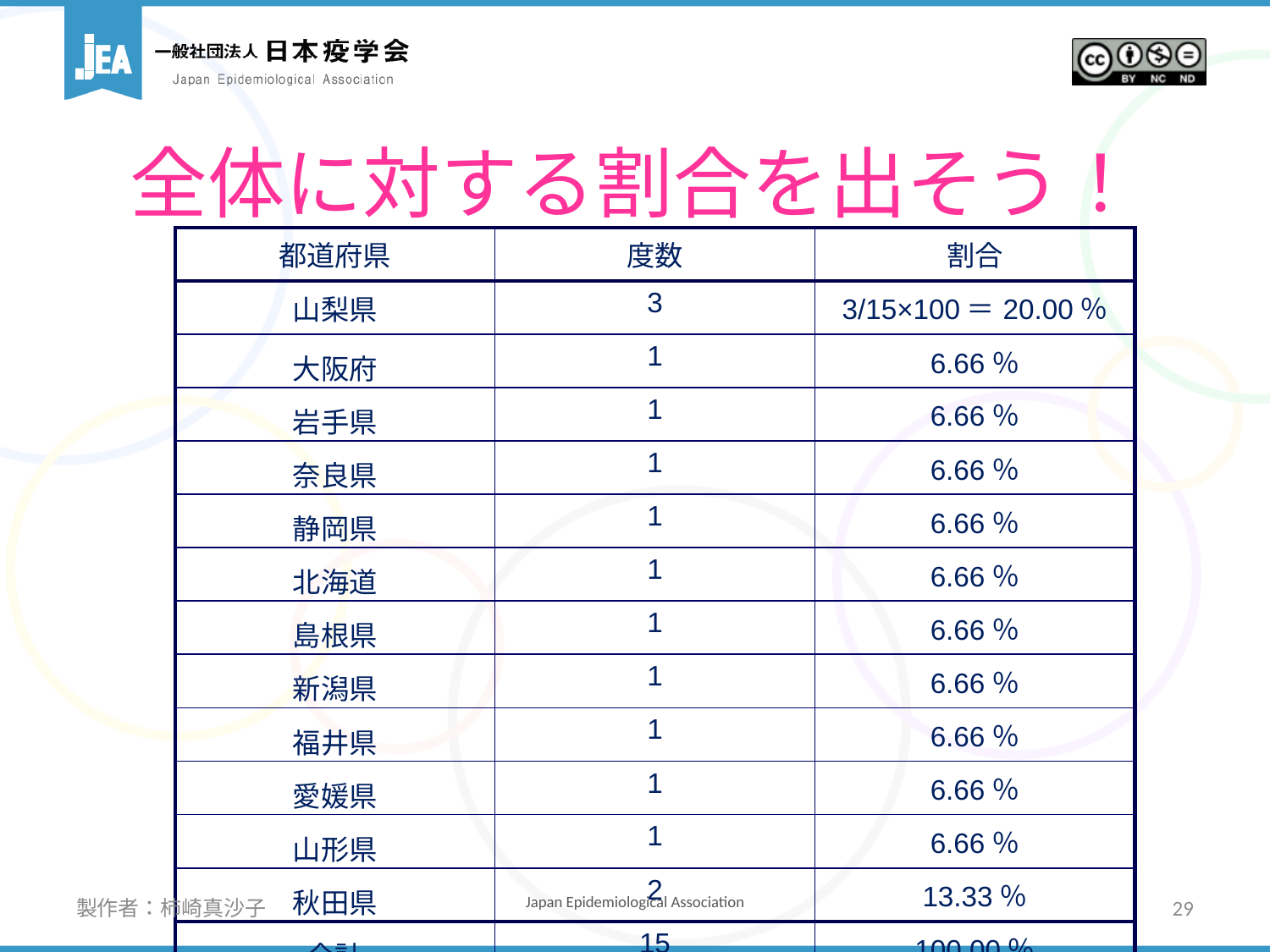

# 全体に対する割合を出そう！
| 都道府県 | 度数 | 割合 |
| --- | --- | --- |
| 山梨県 | 3 | 3/15×100＝20.00％ |
| 大阪府 | 1 | 6.66％ |
| 岩手県 | 1 | 6.66％ |
| 奈良県 | 1 | 6.66％ |
| 静岡県 | 1 | 6.66％ |
| 北海道 | 1 | 6.66％ |
| 島根県 | 1 | 6.66％ |
| 新潟県 | 1 | 6.66％ |
| 福井県 | 1 | 6.66％ |
| 愛媛県 | 1 | 6.66％ |
| 山形県 | 1 | 6.66％ |
| 秋田県 | 2 | 13.33％ |
| 合計 | 15 | 100.00％ |
製作者：柿崎真沙子
29